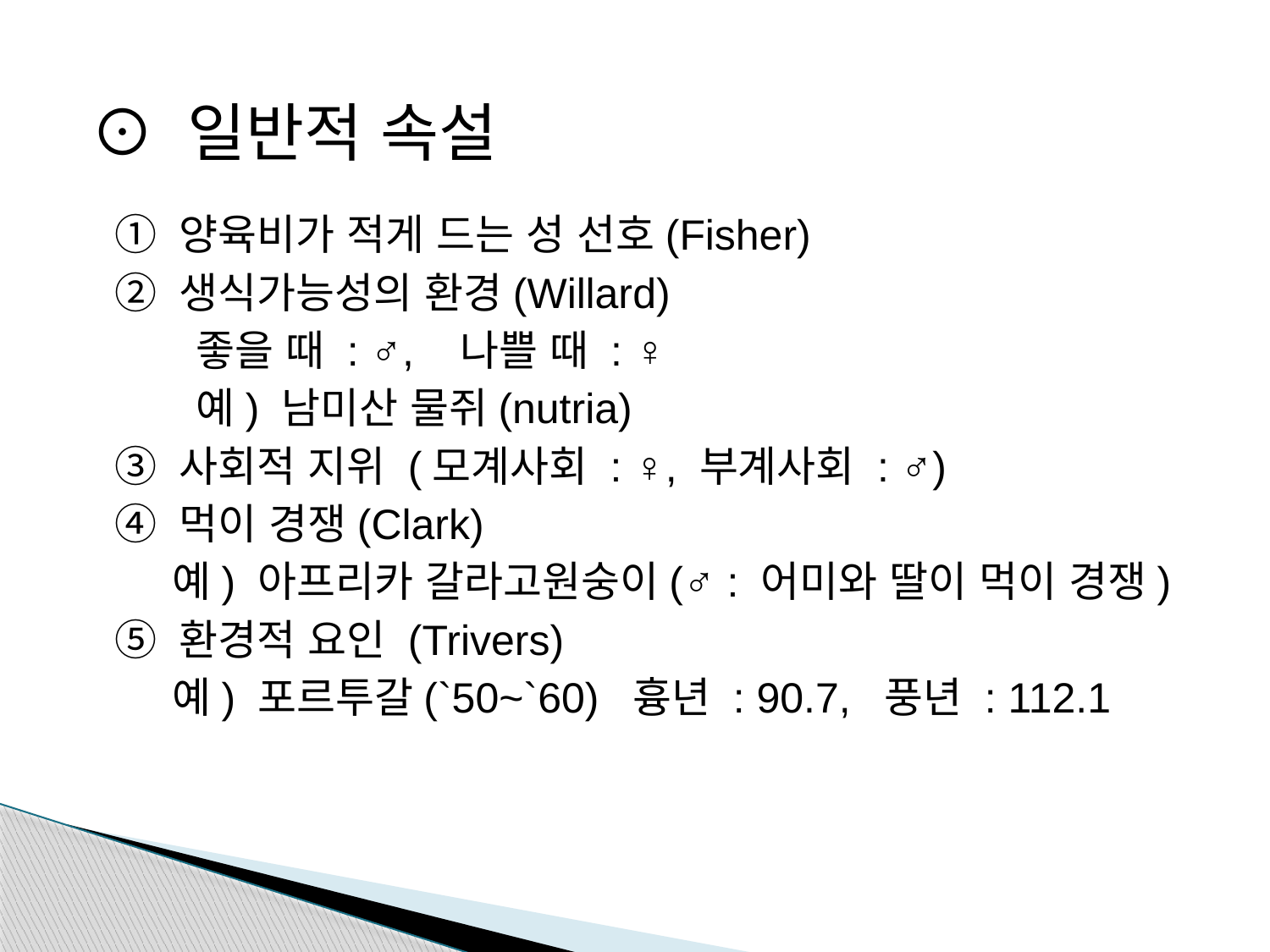

⊙ 일반적 속설

  ① 양육비가 적게 드는 성 선호(Fisher)
  ② 생식가능성의 환경(Willard)
        좋을 때 : ♂,   나쁠 때 : ♀
        예) 남미산 물쥐(nutria)
  ③ 사회적 지위 (모계사회 : ♀, 부계사회 : ♂)
  ④ 먹이 경쟁(Clark)
      예) 아프리카 갈라고원숭이(♂ : 어미와 딸이 먹이 경쟁)
  ⑤ 환경적 요인 (Trivers)
      예) 포르투갈(`50~`60)  흉년 : 90.7,  풍년 : 112.1